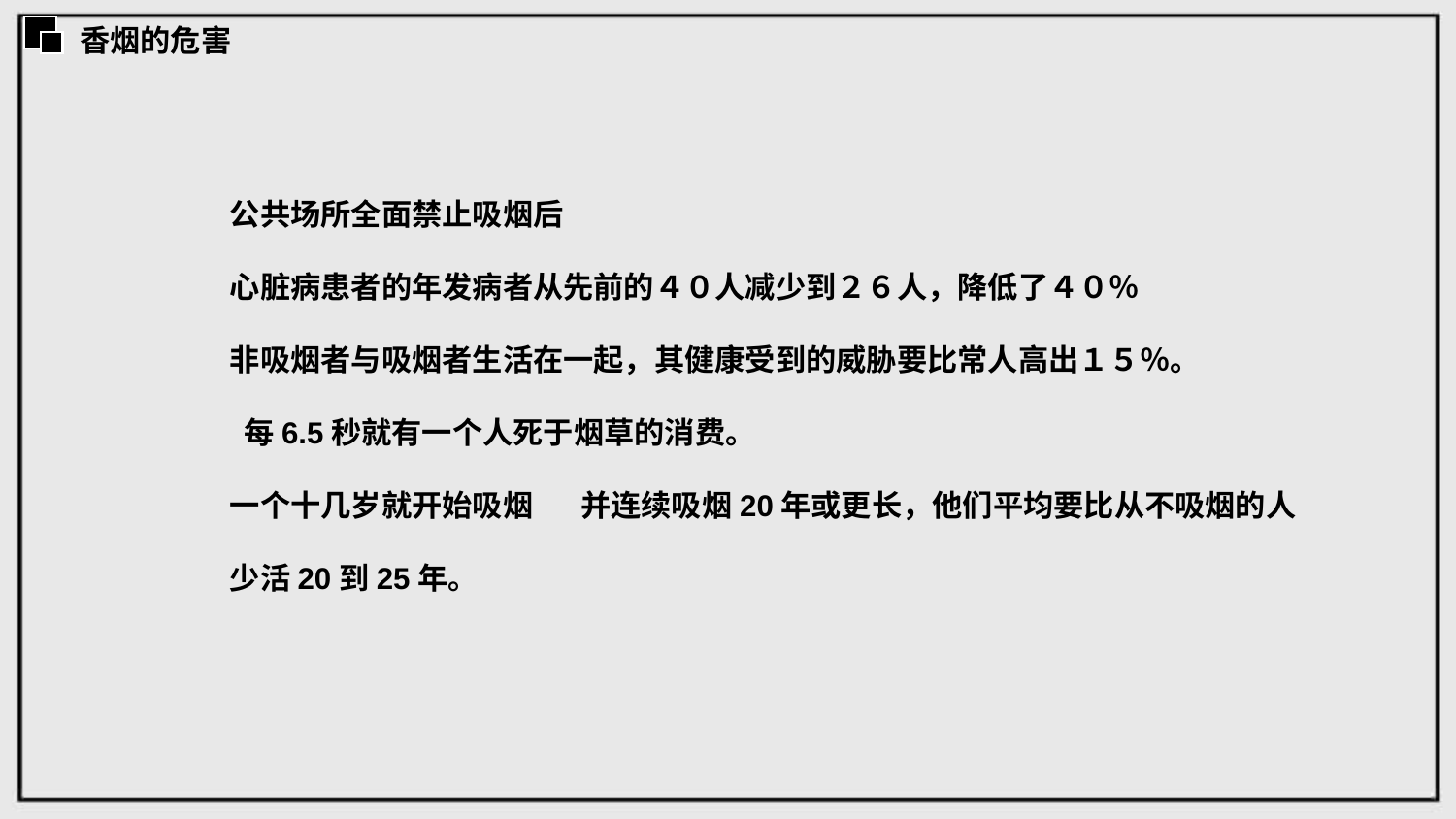

香烟的危害

公共场所全面禁止吸烟后
心脏病患者的年发病者从先前的４０人减少到２６人，降低了４０％
非吸烟者与吸烟者生活在一起，其健康受到的威胁要比常人高出１５％。
 每6.5秒就有一个人死于烟草的消费。
一个十几岁就开始吸烟       并连续吸烟20年或更长，他们平均要比从不吸烟的人少活20到25年。